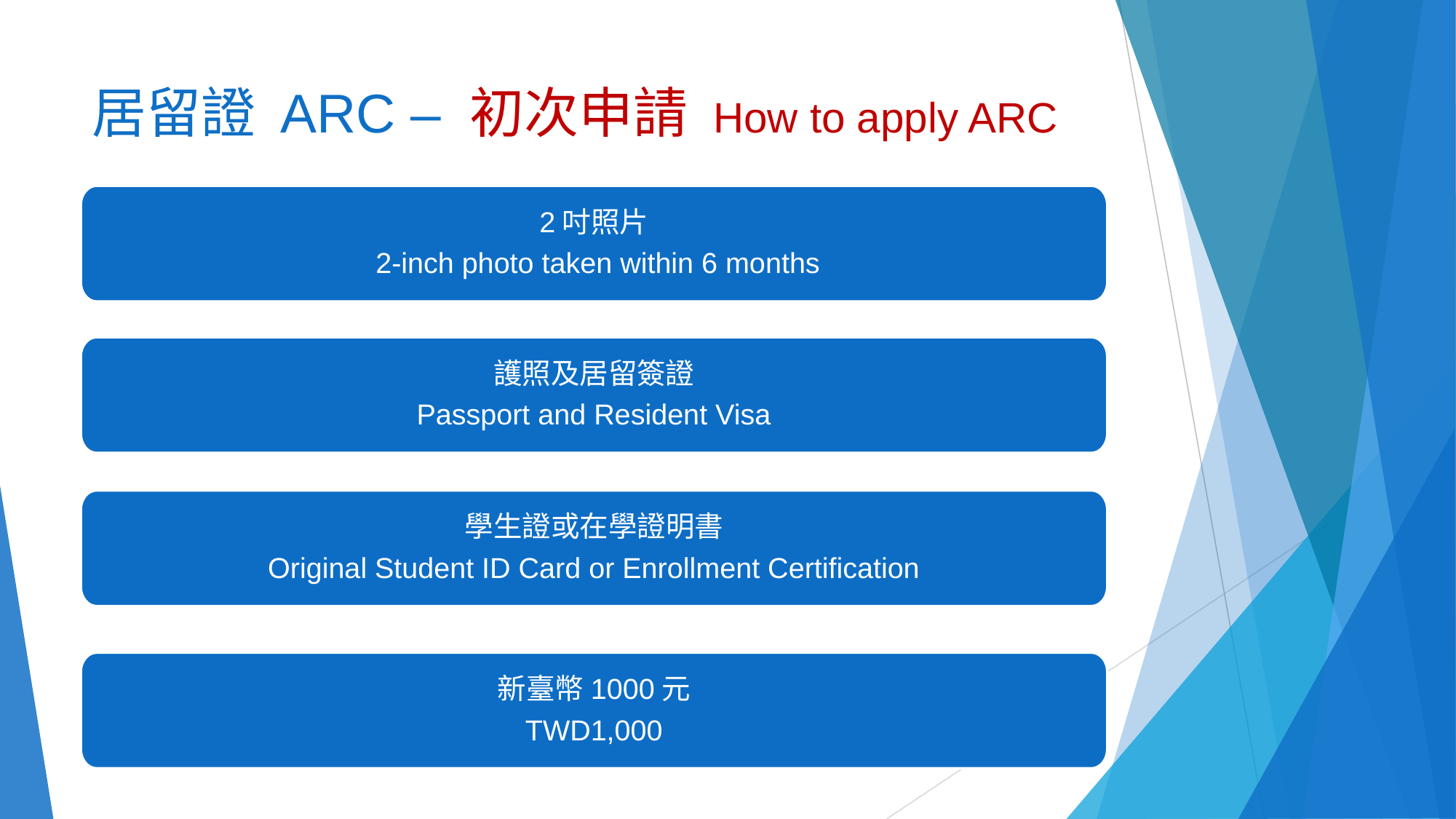

# 居留證 ARC – 初次申請 How to apply ARC
2吋照片
 2-inch photo taken within 6 months
護照及居留簽證
Passport and Resident Visa
學生證或在學證明書
Original Student ID Card or Enrollment Certification
新臺幣1000元
TWD1,000